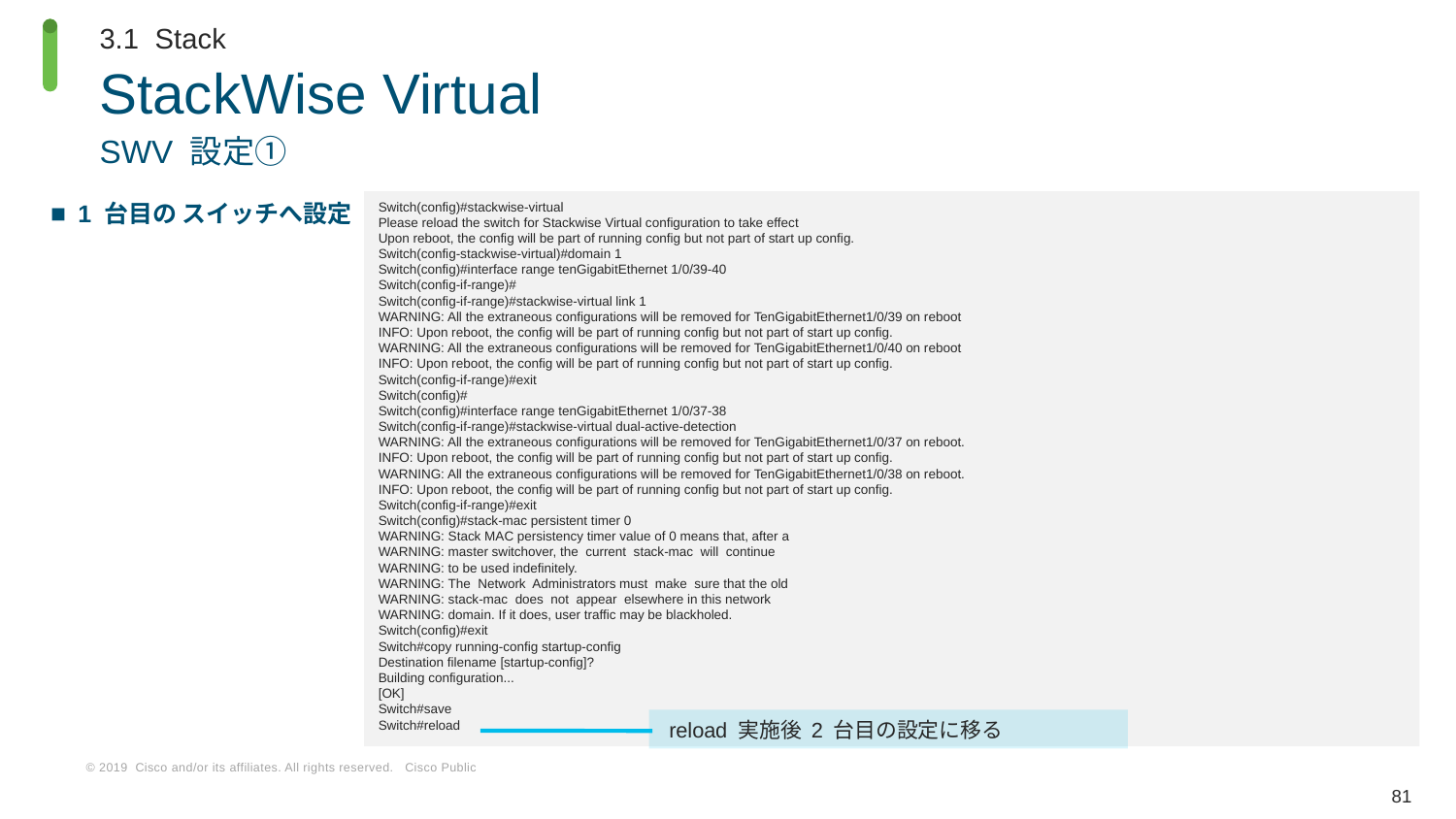

3.1  Stack
# StackWise Virtual
SWV 設定①
1 台目の スイッチへ設定
Switch(config)#stackwise-virtual
Please reload the switch for Stackwise Virtual configuration to take effect
Upon reboot, the config will be part of running config but not part of start up config.
Switch(config-stackwise-virtual)#domain 1
Switch(config)#interface range tenGigabitEthernet 1/0/39-40
Switch(config-if-range)#
Switch(config-if-range)#stackwise-virtual link 1
WARNING: All the extraneous configurations will be removed for TenGigabitEthernet1/0/39 on reboot
INFO: Upon reboot, the config will be part of running config but not part of start up config.
WARNING: All the extraneous configurations will be removed for TenGigabitEthernet1/0/40 on reboot
INFO: Upon reboot, the config will be part of running config but not part of start up config.
Switch(config-if-range)#exit
Switch(config)#
Switch(config)#interface range tenGigabitEthernet 1/0/37-38
Switch(config-if-range)#stackwise-virtual dual-active-detection
WARNING: All the extraneous configurations will be removed for TenGigabitEthernet1/0/37 on reboot.
INFO: Upon reboot, the config will be part of running config but not part of start up config.
WARNING: All the extraneous configurations will be removed for TenGigabitEthernet1/0/38 on reboot.
INFO: Upon reboot, the config will be part of running config but not part of start up config.
Switch(config-if-range)#exit
Switch(config)#stack-mac persistent timer 0
WARNING: Stack MAC persistency timer value of 0 means that, after a
WARNING: master switchover, the  current  stack-mac  will  continue
WARNING: to be used indefinitely.
WARNING: The  Network  Administrators must  make  sure that the old
WARNING: stack-mac  does  not  appear  elsewhere in this network
WARNING: domain. If it does, user traffic may be blackholed.
Switch(config)#exit
Switch#copy running-config startup-config
Destination filename [startup-config]?
Building configuration...
[OK]
Switch#save
Switch#reload
 reload 実施後 2 台目の設定に移る
81